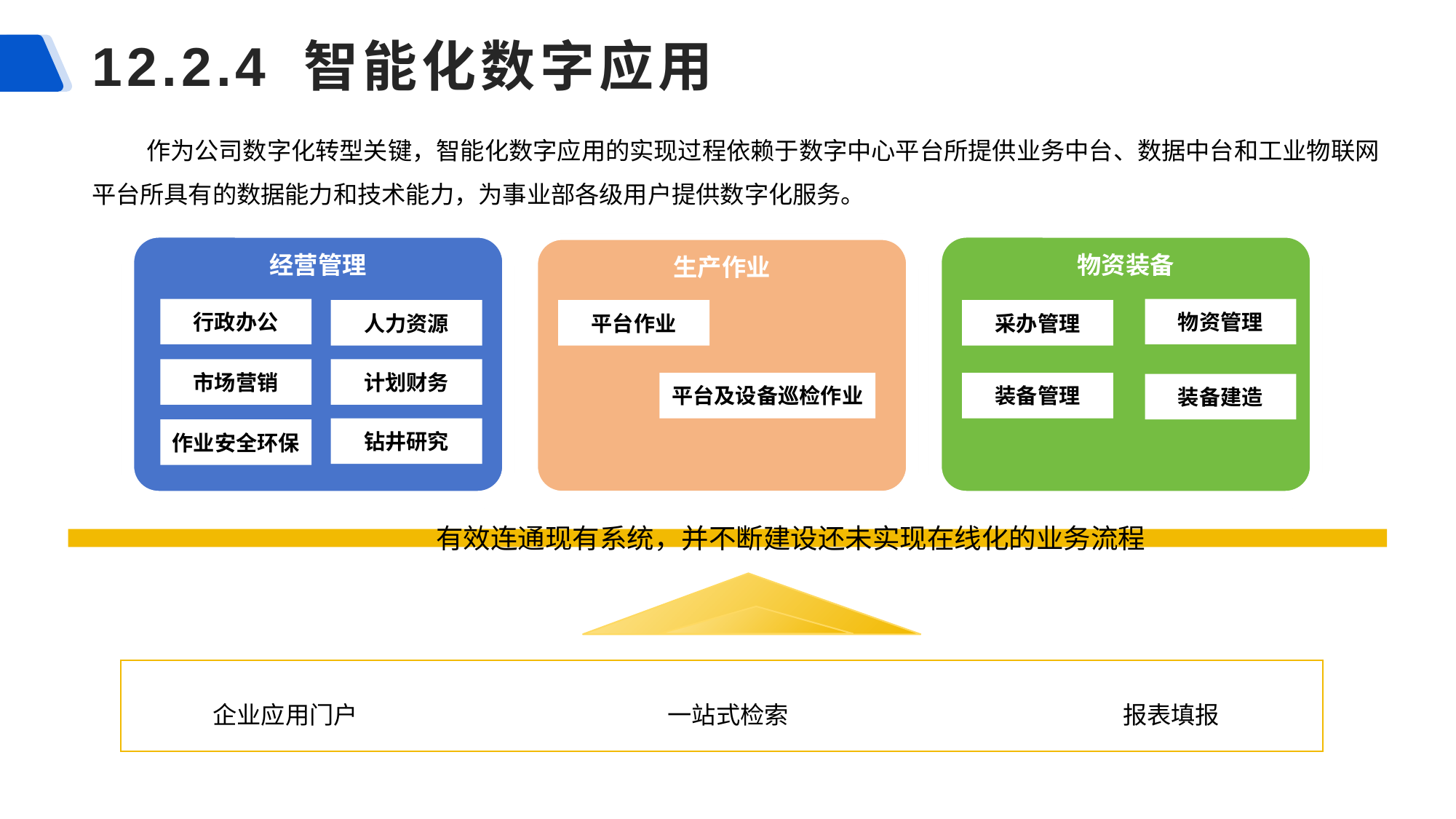

# 12.2.4 智能化数字应用
作为公司数字化转型关键，智能化数字应用的实现过程依赖于数字中心平台所提供业务中台、数据中台和工业物联网平台所具有的数据能力和技术能力，为事业部各级用户提供数字化服务。
经营管理
物资装备
生产作业
行政办公
物资管理
人力资源
平台作业
采办管理
市场营销
计划财务
平台及设备巡检作业
装备管理
装备建造
钻井研究
作业安全环保
有效连通现有系统，并不断建设还未实现在线化的业务流程

企业应用门户
一站式检索
报表填报